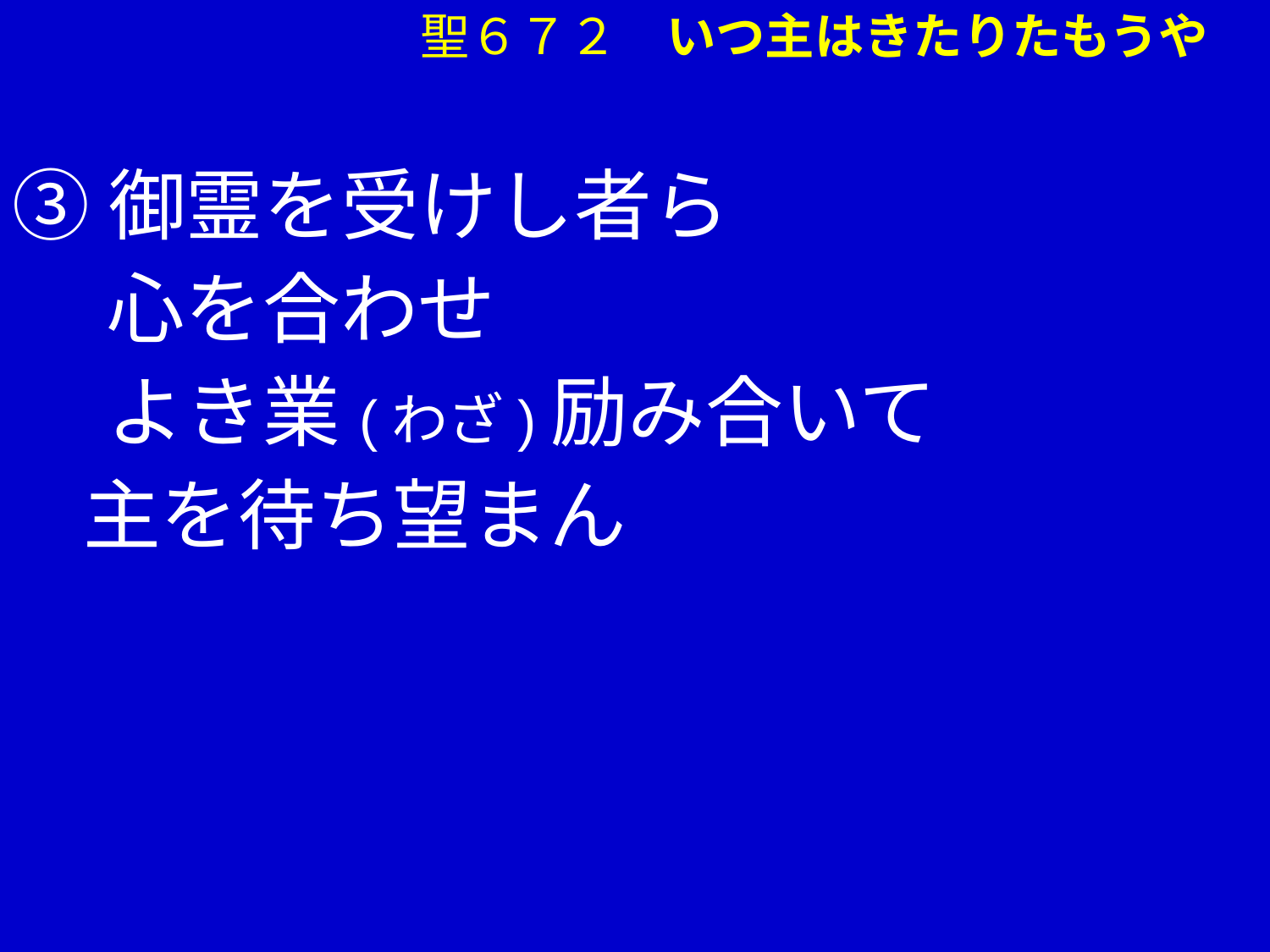

聖６７２　いつ主はきたりたもうや
③御霊を受けし者ら
　 心を合わせ
　 よき業(わざ)励み合いて
   主を待ち望まん